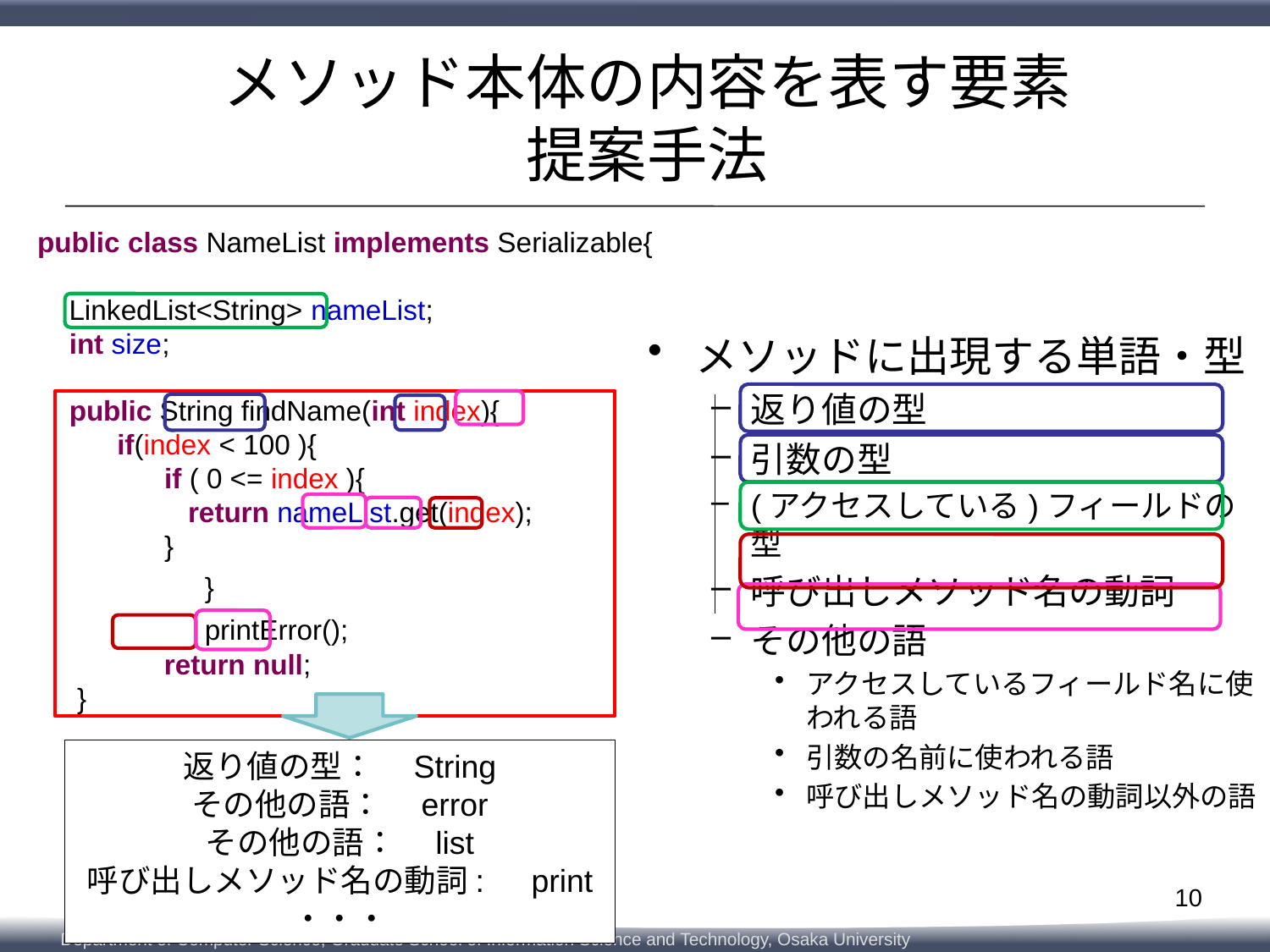

# メソッド本体の内容を表す要素 提案手法

public class NameList implements Serializable{

LinkedList<String> nameList;
int size;

public String findName(int index){
if(index < 100 ){
	if ( 0 <= index ){
	   return nameList.get(index);
	}
         }
         printError();
      return null;
}

private void printError() {
	  System.err.println("Error.");
}

}

メソッドに出現する単語・型
返り値の型
引数の型
(アクセスしている)フィールドの型
呼び出しメソッド名の動詞
その他の語
アクセスしているフィールド名に使われる語
引数の名前に使われる語
呼び出しメソッド名の動詞以外の語

返り値の型：　String
その他の語：　error
その他の語：　list
呼び出しメソッド名の動詞:　print
・・・
10